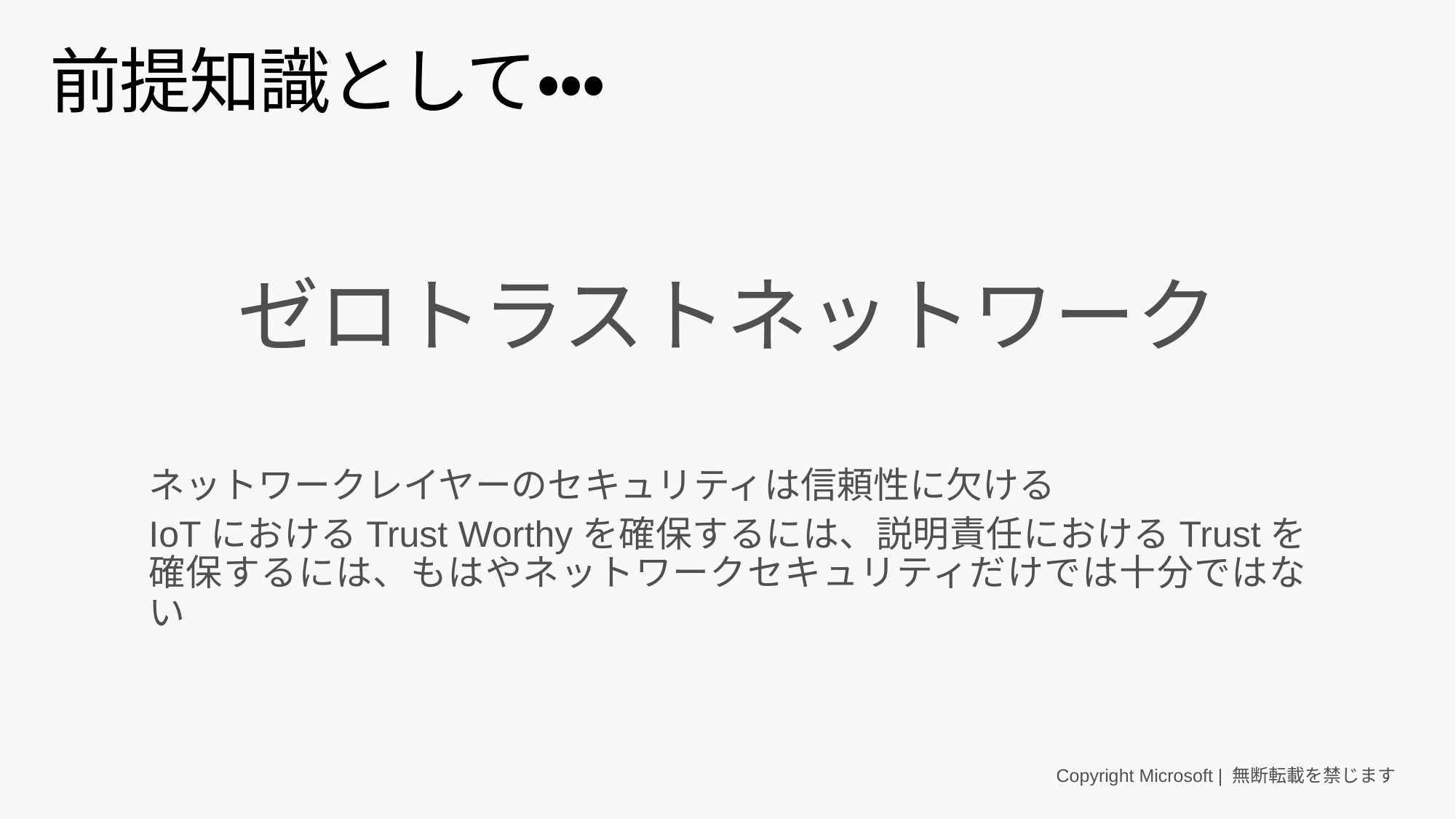

# 前提知識として・・・
ゼロトラストネットワーク
ネットワークレイヤーのセキュリティは信頼性に欠ける
IoTにおけるTrust Worthyを確保するには、説明責任におけるTrustを確保するには、もはやネットワークセキュリティだけでは十分ではない